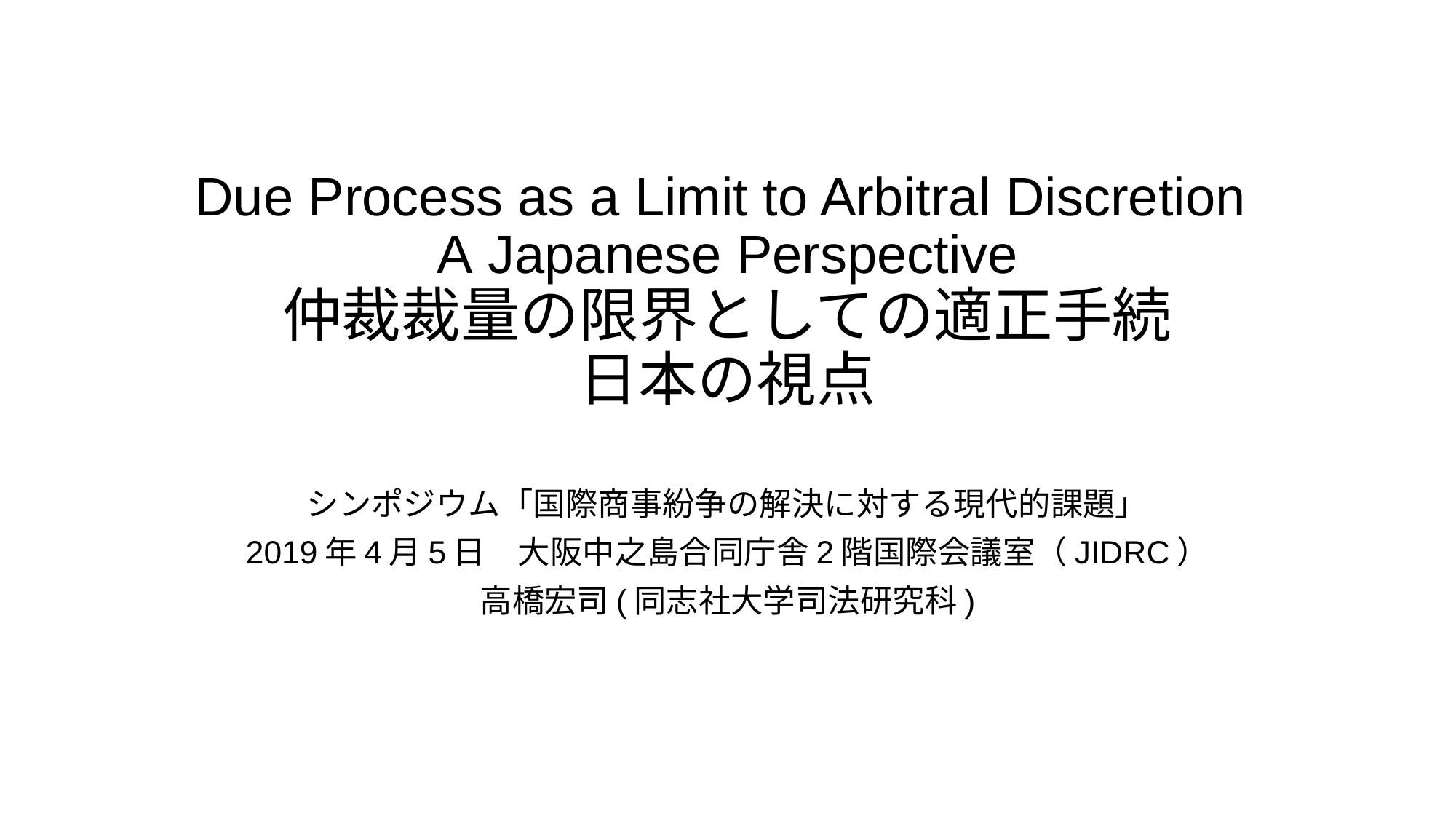

# Due Process as a Limit to Arbitral Discretion  A Japanese Perspective 仲裁裁量の限界としての適正手続 日本の視点

シンポジウム「国際商事紛争の解決に対する現代的課題」
2019年4月5日　大阪中之島合同庁舎2階国際会議室（JIDRC）
高橋宏司(同志社大学司法研究科)